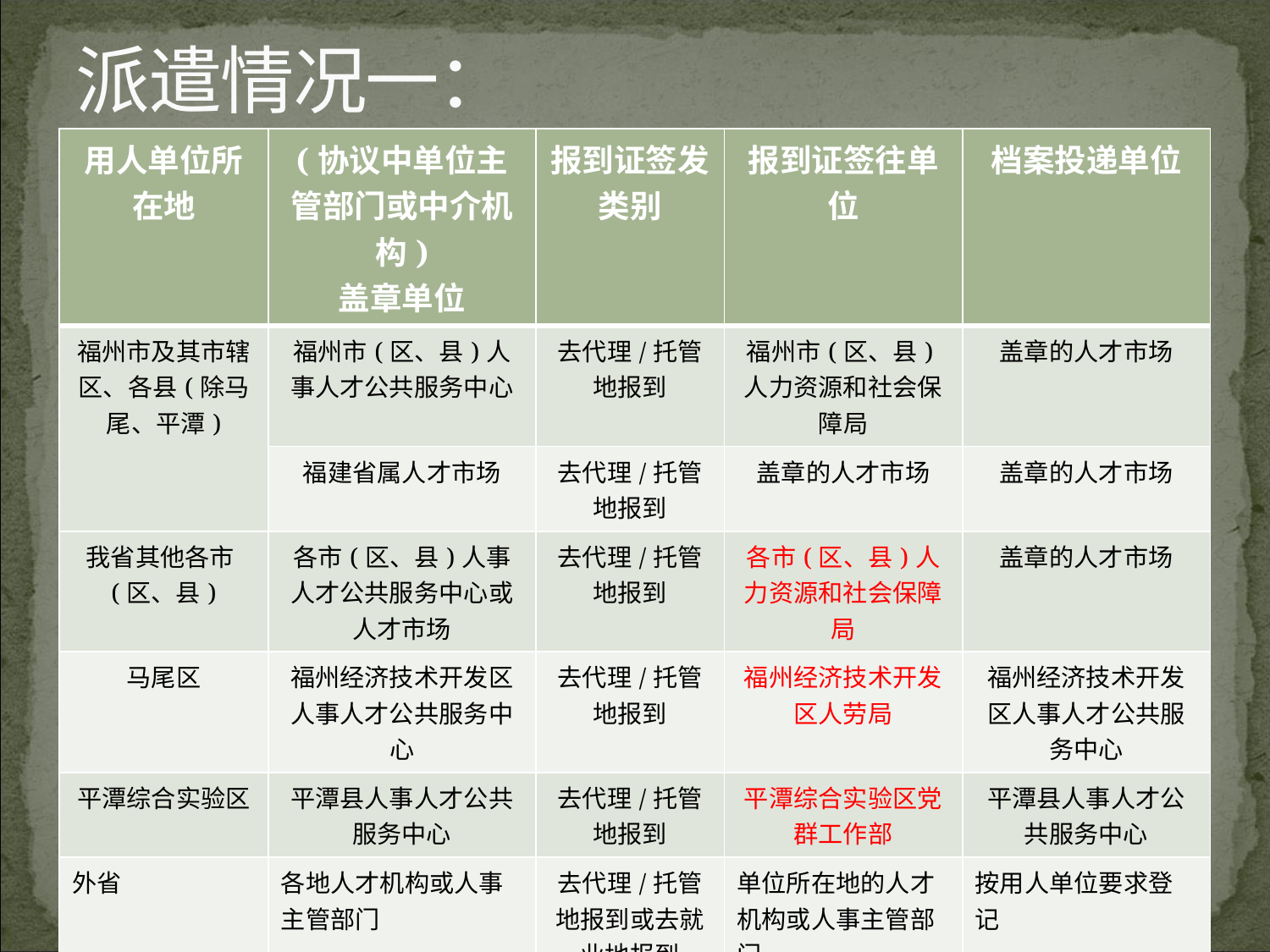

# 派遣情况一：
| 用人单位所在地 | (协议中单位主管部门或中介机构) 盖章单位 | 报到证签发类别 | 报到证签往单位 | 档案投递单位 |
| --- | --- | --- | --- | --- |
| 福州市及其市辖区、各县(除马尾、平潭) | 福州市(区、县)人事人才公共服务中心 | 去代理/托管地报到 | 福州市(区、县)人力资源和社会保障局 | 盖章的人才市场 |
|  | 福建省属人才市场 | 去代理/托管地报到 | 盖章的人才市场 | 盖章的人才市场 |
| 我省其他各市(区、县) | 各市(区、县)人事人才公共服务中心或人才市场 | 去代理/托管地报到 | 各市(区、县)人力资源和社会保障局 | 盖章的人才市场 |
| 马尾区 | 福州经济技术开发区人事人才公共服务中心 | 去代理/托管地报到 | 福州经济技术开发区人劳局 | 福州经济技术开发区人事人才公共服务中心 |
| 平潭综合实验区 | 平潭县人事人才公共服务中心 | 去代理/托管地报到 | 平潭综合实验区党群工作部 | 平潭县人事人才公共服务中心 |
| 外省 | 各地人才机构或人事主管部门 | 去代理/托管地报到或去就业地报到 | 单位所在地的人才机构或人事主管部门 | 按用人单位要求登记 |